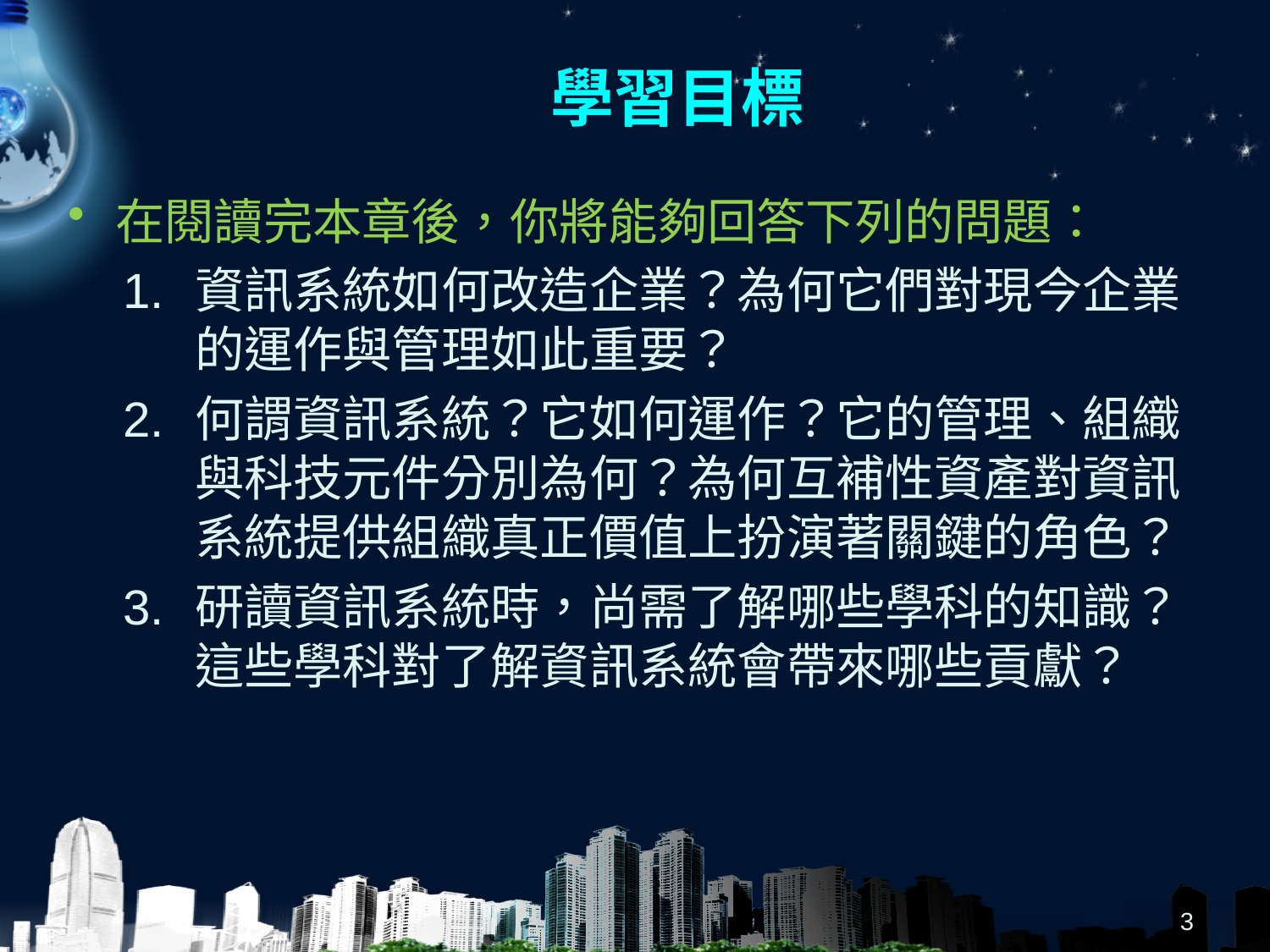

# 學習目標
在閱讀完本章後，你將能夠回答下列的問題：
資訊系統如何改造企業？為何它們對現今企業的運作與管理如此重要？
何謂資訊系統？它如何運作？它的管理、組織與科技元件分別為何？為何互補性資產對資訊系統提供組織真正價值上扮演著關鍵的角色？
研讀資訊系統時，尚需了解哪些學科的知識？這些學科對了解資訊系統會帶來哪些貢獻？
3